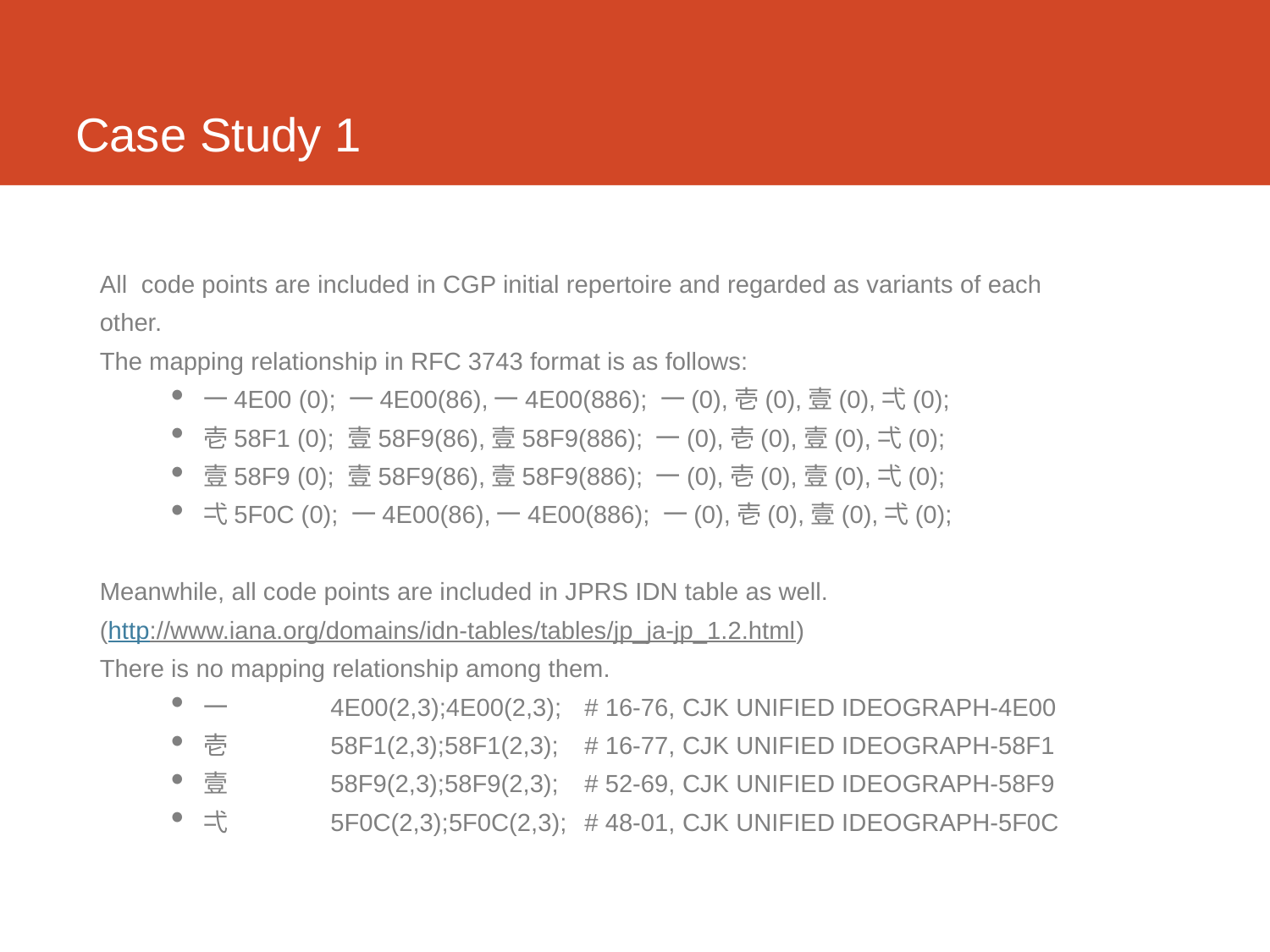

# Case Study 1
All  code points are included in CGP initial repertoire and regarded as variants of each other.
The mapping relationship in RFC 3743 format is as follows:
一4E00 (0); 一4E00(86),一4E00(886); 一(0),壱(0),壹(0),弌(0);
壱58F1 (0); 壹58F9(86),壹58F9(886); 一(0),壱(0),壹(0),弌(0);
壹58F9 (0); 壹58F9(86),壹58F9(886); 一(0),壱(0),壹(0),弌(0);
弌5F0C (0); 一4E00(86),一4E00(886); 一(0),壱(0),壹(0),弌(0);

Meanwhile, all code points are included in JPRS IDN table as well.
(http://www.iana.org/domains/idn-tables/tables/jp_ja-jp_1.2.html)
There is no mapping relationship among them.
一	4E00(2,3);4E00(2,3);	# 16-76, CJK UNIFIED IDEOGRAPH-4E00
壱	58F1(2,3);58F1(2,3);	# 16-77, CJK UNIFIED IDEOGRAPH-58F1
壹	58F9(2,3);58F9(2,3);	# 52-69, CJK UNIFIED IDEOGRAPH-58F9
弌	5F0C(2,3);5F0C(2,3);	# 48-01, CJK UNIFIED IDEOGRAPH-5F0C